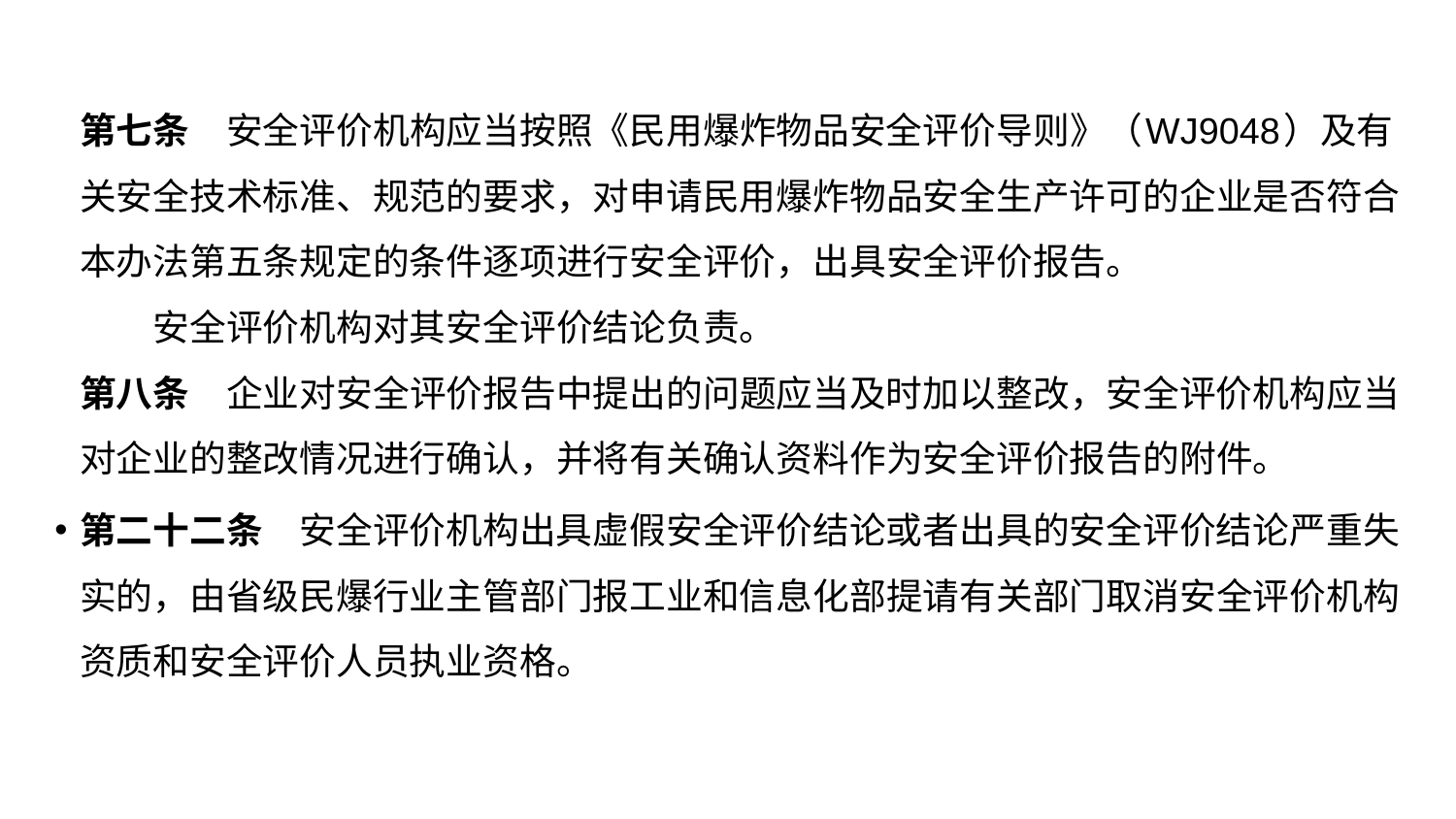

第七条　安全评价机构应当按照《民用爆炸物品安全评价导则》（WJ9048）及有关安全技术标准、规范的要求，对申请民用爆炸物品安全生产许可的企业是否符合本办法第五条规定的条件逐项进行安全评价，出具安全评价报告。
　　安全评价机构对其安全评价结论负责。
第八条　企业对安全评价报告中提出的问题应当及时加以整改，安全评价机构应当对企业的整改情况进行确认，并将有关确认资料作为安全评价报告的附件。
第二十二条　安全评价机构出具虚假安全评价结论或者出具的安全评价结论严重失实的，由省级民爆行业主管部门报工业和信息化部提请有关部门取消安全评价机构资质和安全评价人员执业资格。